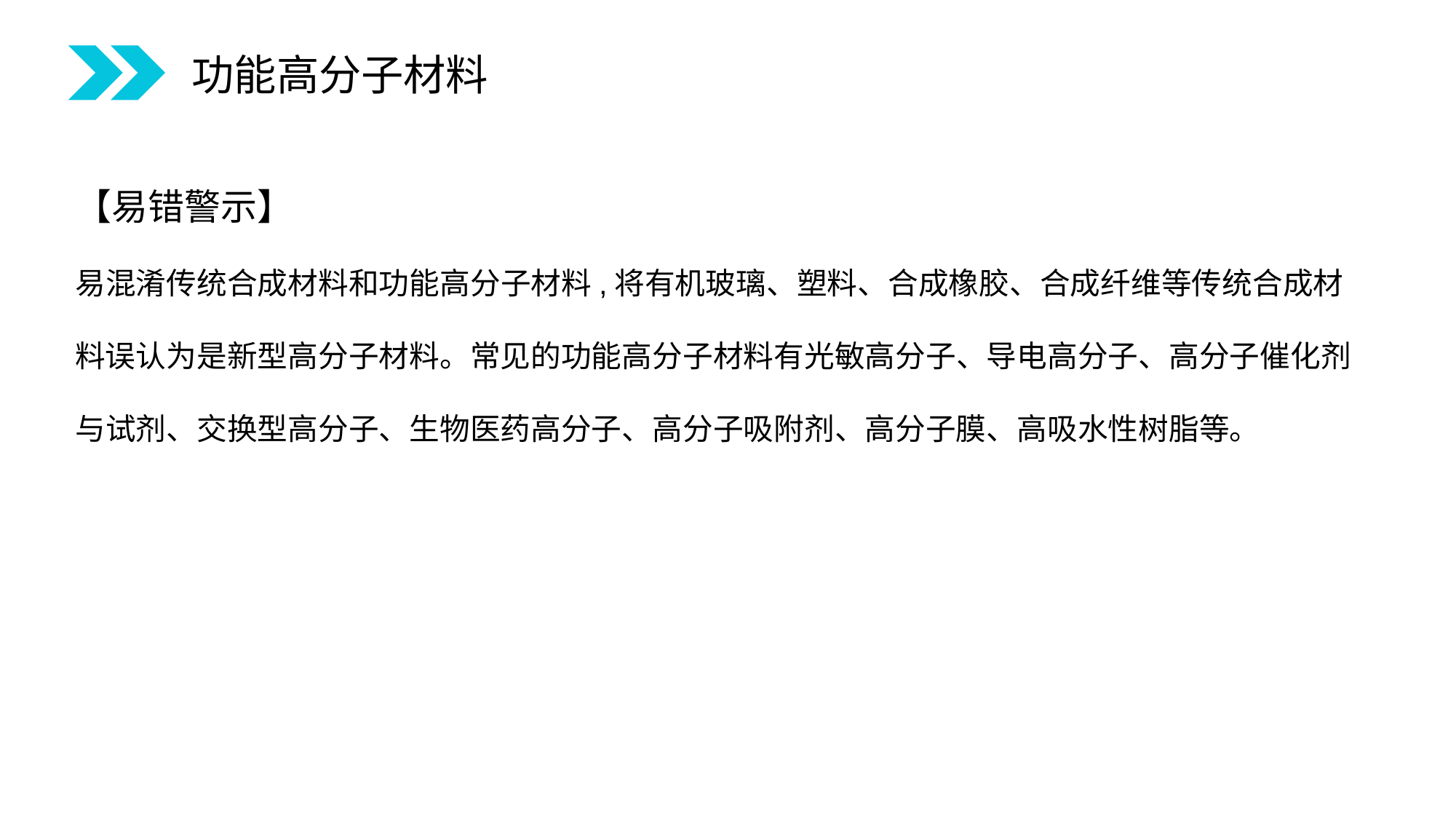

功能高分子材料
【易错警示】
易混淆传统合成材料和功能高分子材料,将有机玻璃、塑料、合成橡胶、合成纤维等传统合成材料误认为是新型高分子材料。常见的功能高分子材料有光敏高分子、导电高分子、高分子催化剂与试剂、交换型高分子、生物医药高分子、高分子吸附剂、高分子膜、高吸水性树脂等。